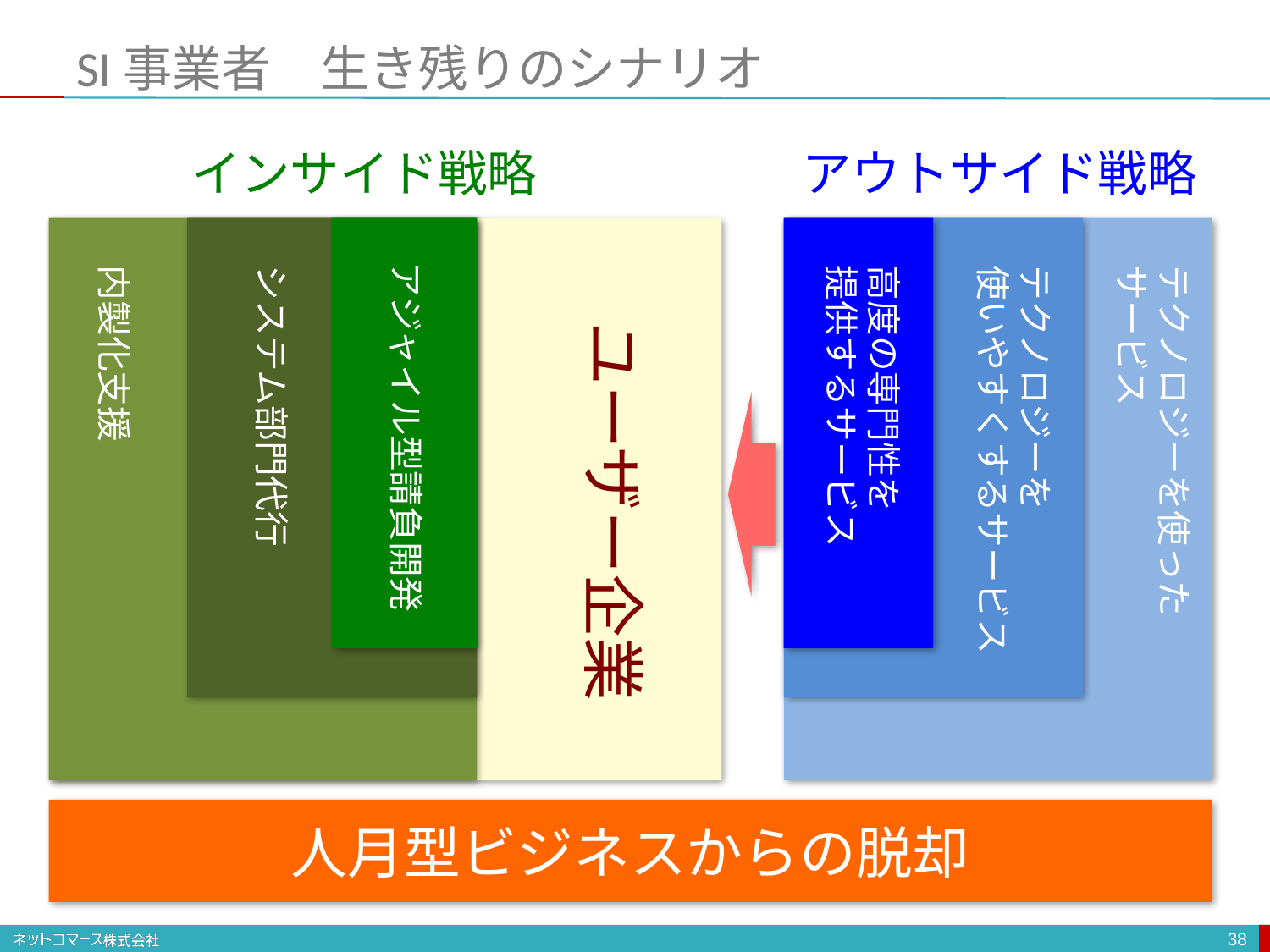

# SI事業者　生き残りのシナリオ
インサイド戦略
アウトサイド戦略

内製化支援
システム部門代行
アジャイル型請負開発
高度の専門性を
提供するサービス
テクノロジーを
使いやすくするサービス
テクノロジーを使った
サービス
ユーザー企業

人月型ビジネスからの脱却
38